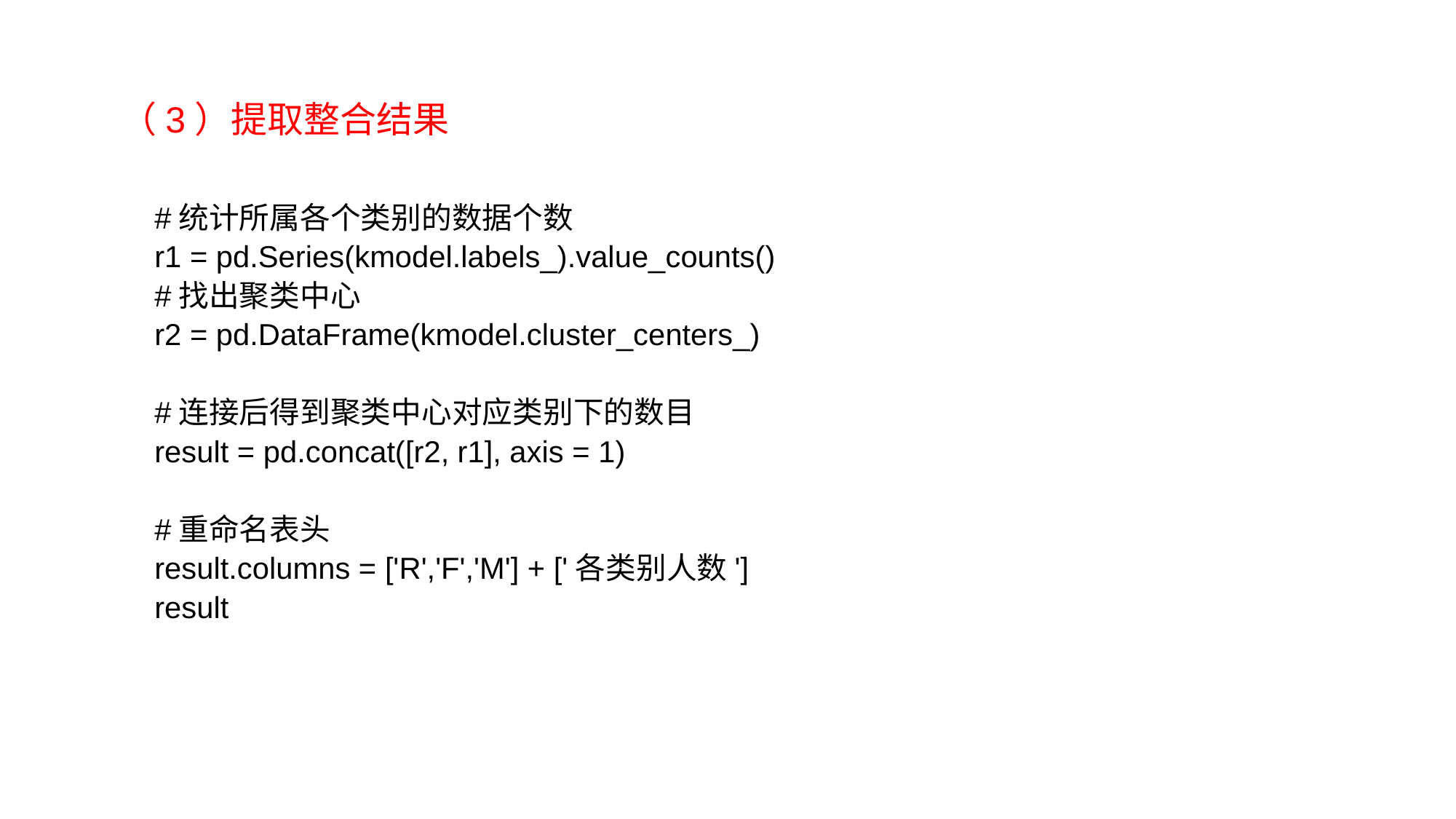

（3）提取整合结果
#统计所属各个类别的数据个数
r1 = pd.Series(kmodel.labels_).value_counts()
#找出聚类中心
r2 = pd.DataFrame(kmodel.cluster_centers_)

#连接后得到聚类中心对应类别下的数目
result = pd.concat([r2, r1], axis = 1)

#重命名表头
result.columns = ['R','F','M'] + ['各类别人数']
result